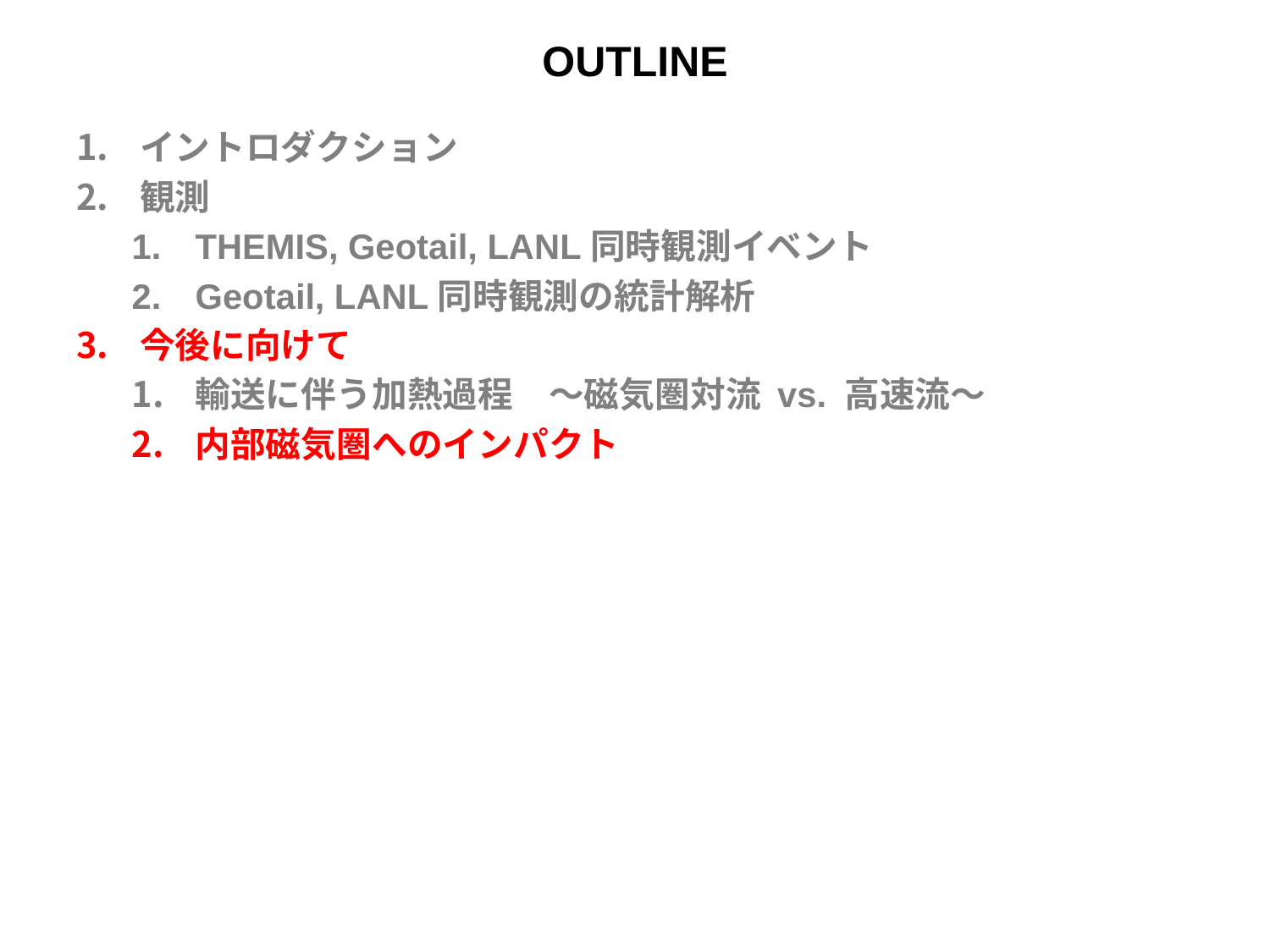

# OUTLINE
イントロダクション
観測
THEMIS, Geotail, LANL同時観測イベント
Geotail, LANL同時観測の統計解析
今後に向けて
輸送に伴う加熱過程　～磁気圏対流 vs. 高速流～
内部磁気圏へのインパクト